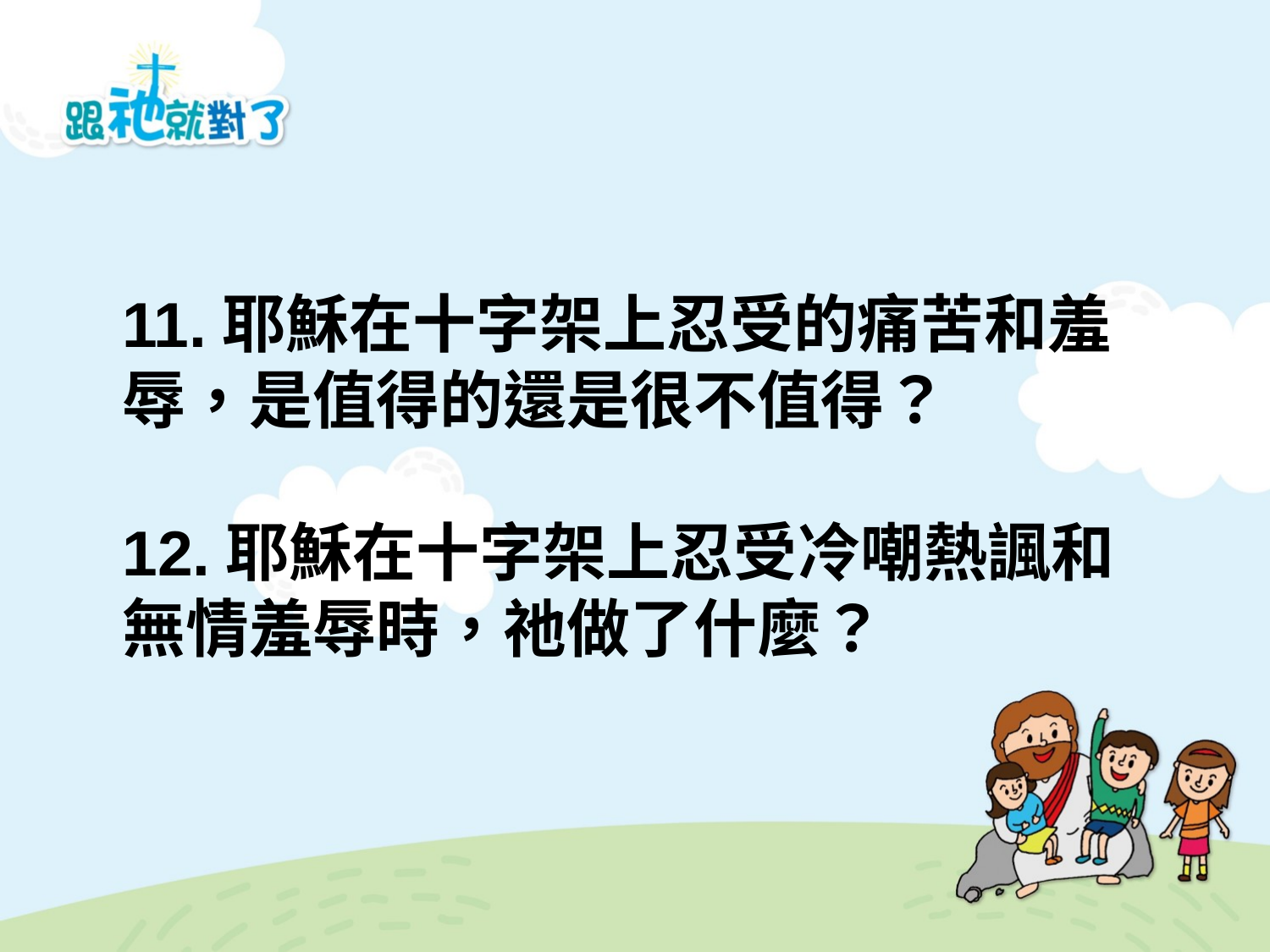

11.耶穌在十字架上忍受的痛苦和羞辱，是值得的還是很不值得？

12.耶穌在十字架上忍受冷嘲熱諷和無情羞辱時，祂做了什麼？